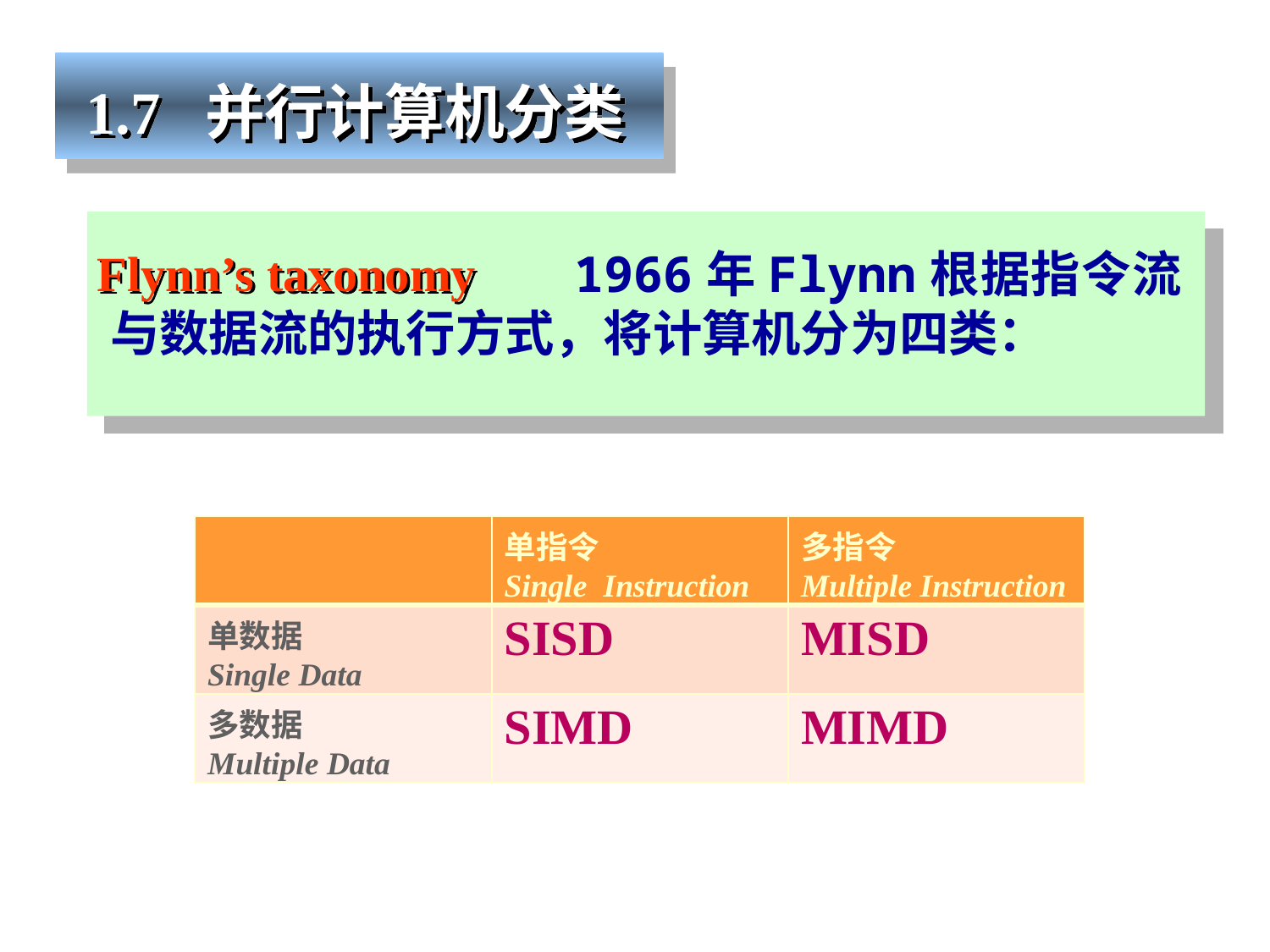

1.7  并行计算机分类

               1966年Flynn根据指令流与数据流的执行方式，将计算机分为四类：
Flynn’s taxonomy
|  | 单指令 Single Instruction | 多指令 Multiple Instruction |
| --- | --- | --- |
| 单数据 Single Data | SISD | MISD |
| 多数据 Multiple Data | SIMD | MIMD |